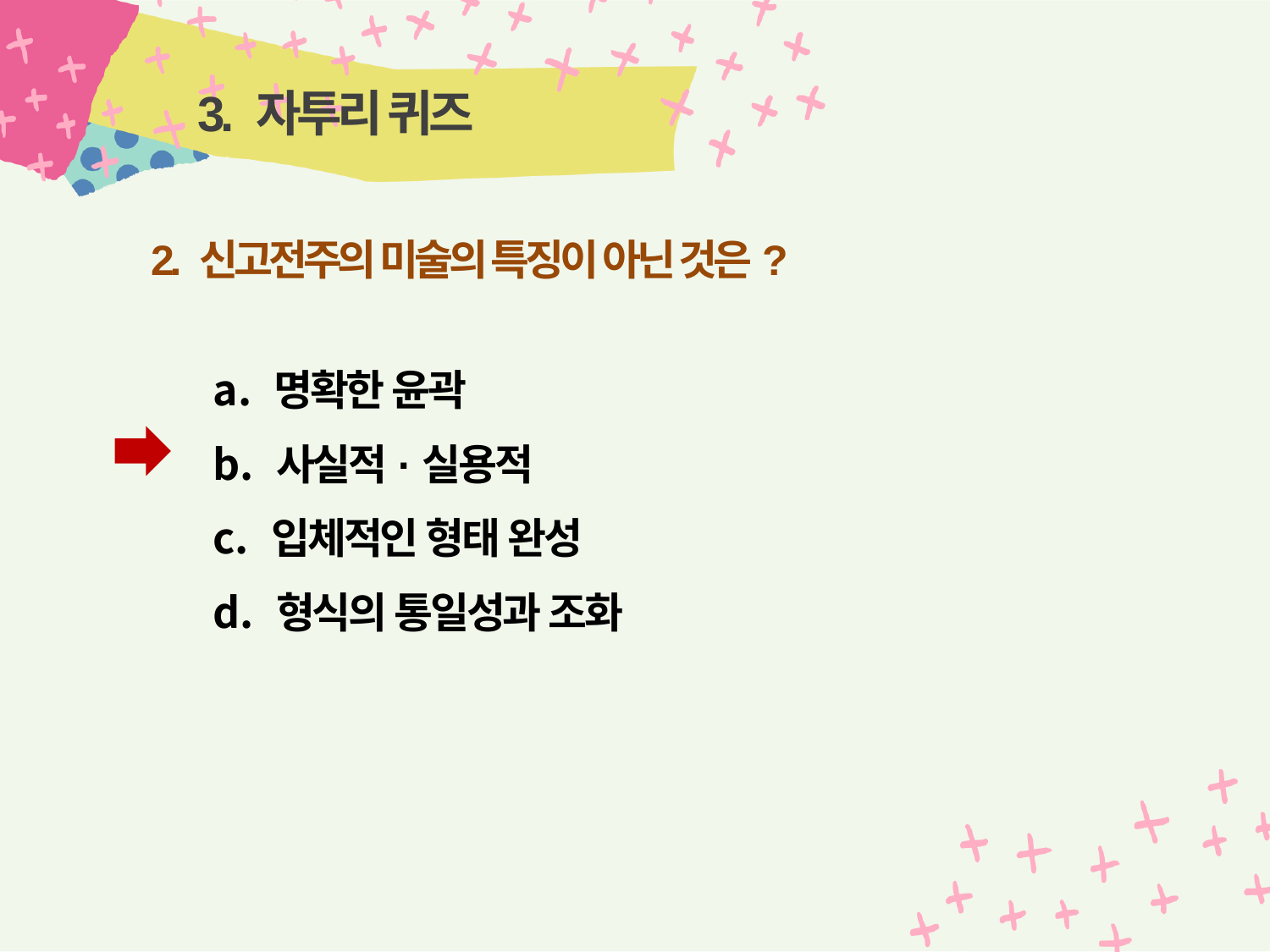

# 3. 자투리 퀴즈
2. 신고전주의 미술의 특징이 아닌 것은?

 명확한 윤곽
 사실적·실용적
 입체적인 형태 완성
 형식의 통일성과 조화